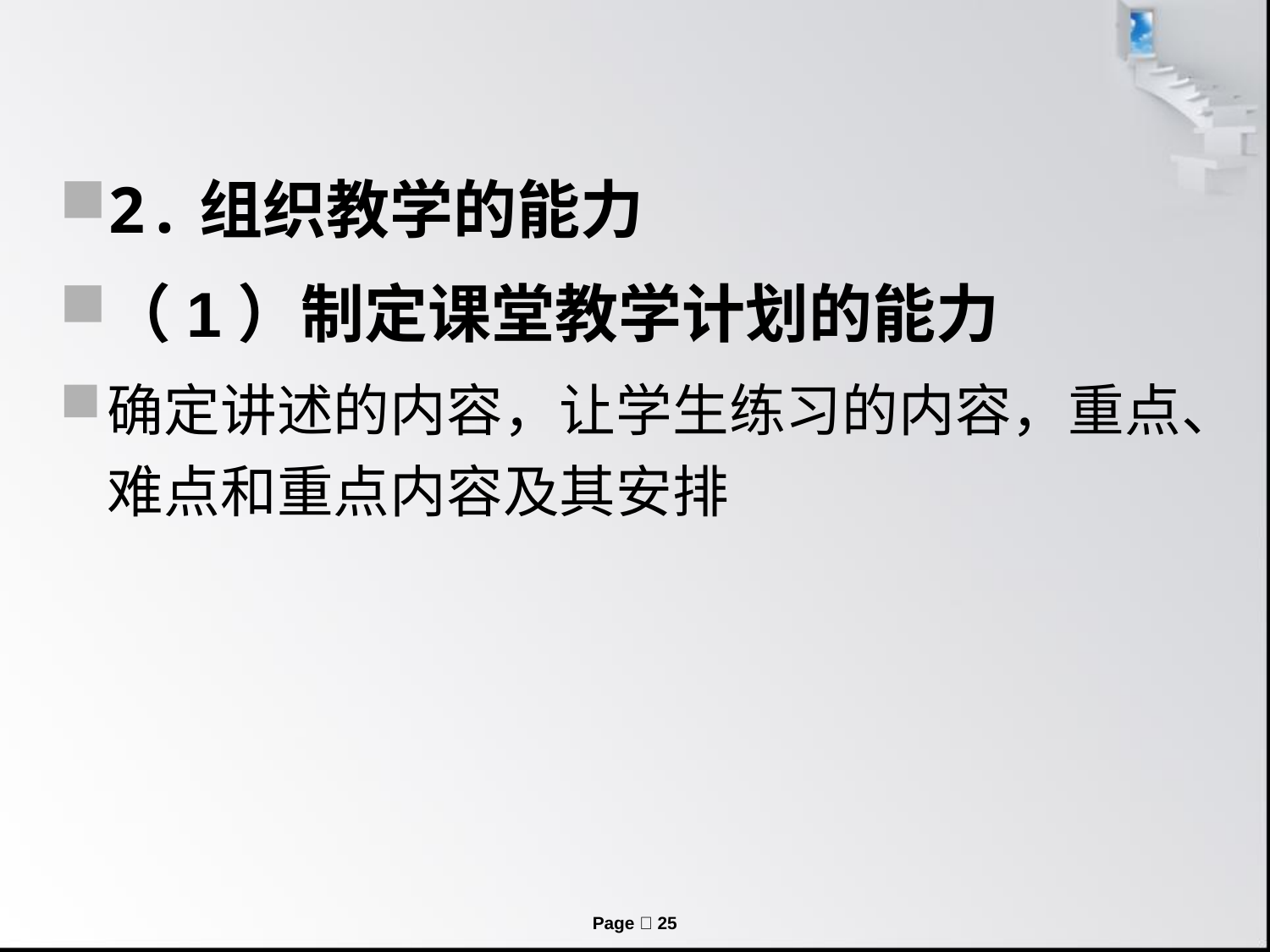

2.组织教学的能力
（1）制定课堂教学计划的能力
确定讲述的内容，让学生练习的内容，重点、难点和重点内容及其安排